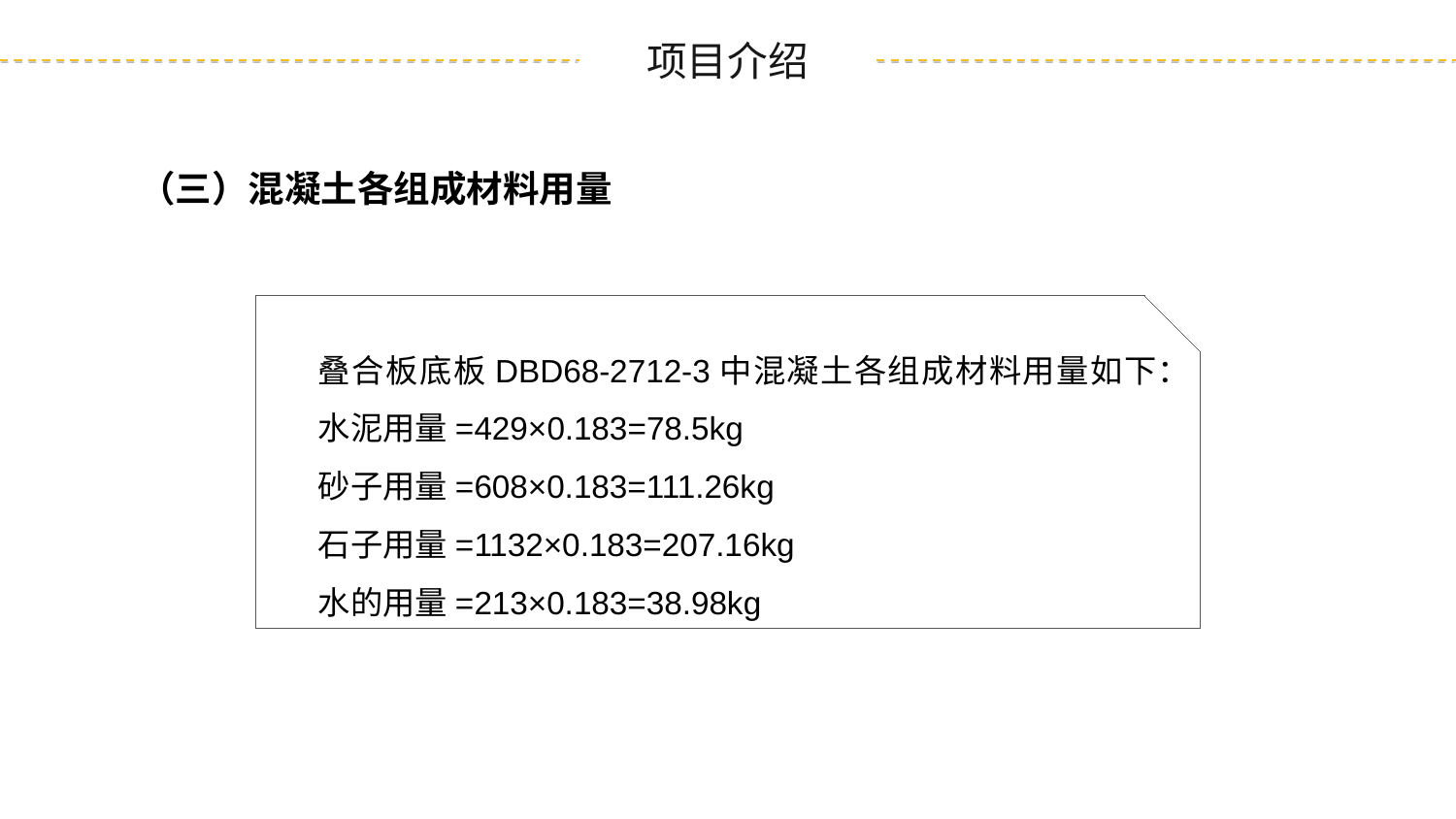

（三）混凝土各组成材料用量
叠合板底板DBD68-2712-3中混凝土各组成材料用量如下：
水泥用量=429×0.183=78.5kg
砂子用量=608×0.183=111.26kg
石子用量=1132×0.183=207.16kg
水的用量=213×0.183=38.98kg